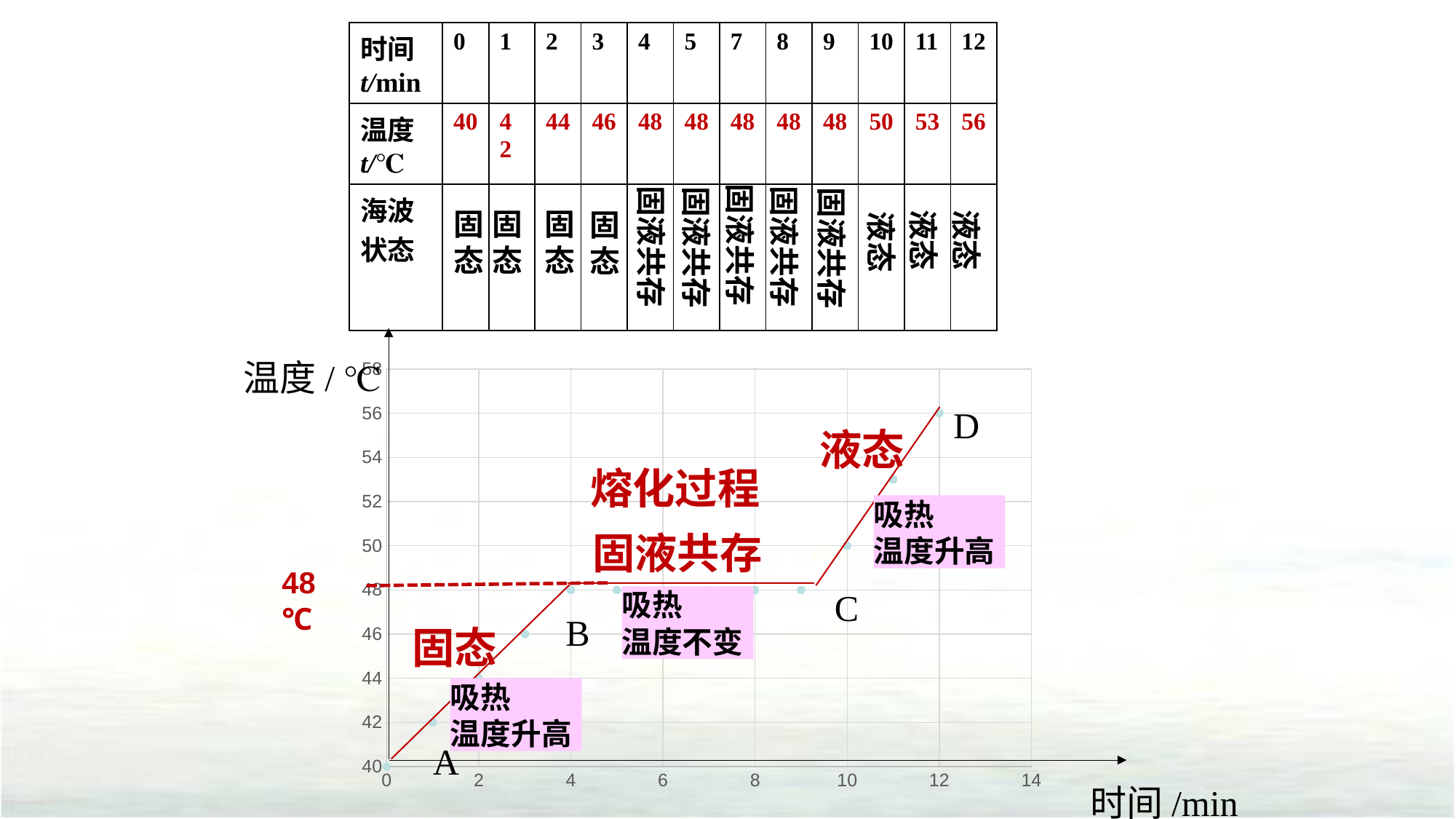

| 时间t/min | 0 | 1 | 2 | 3 | 4 | 5 | 7 | 8 | 9 | 10 | 11 | 12 |
| --- | --- | --- | --- | --- | --- | --- | --- | --- | --- | --- | --- | --- |
| 温度t/℃ | 40 | 42 | 44 | 46 | 48 | 48 | 48 | 48 | 48 | 50 | 53 | 56 |
| 海波 状态 |  |  |  |  |  |  |  |  |  |  |  |  |
固液共存
固液共存
固液共存
固液共存
固液共存
固态
固态
固态
固态
液态
液态
液态
温度/ ℃

### Chart

| Category | Y 值 |
|---|---|
D
液态
熔化过程
吸热
温度升高
固液共存
C
48℃
B
吸热
温度不变
固态
吸热
温度升高
A
时间/min